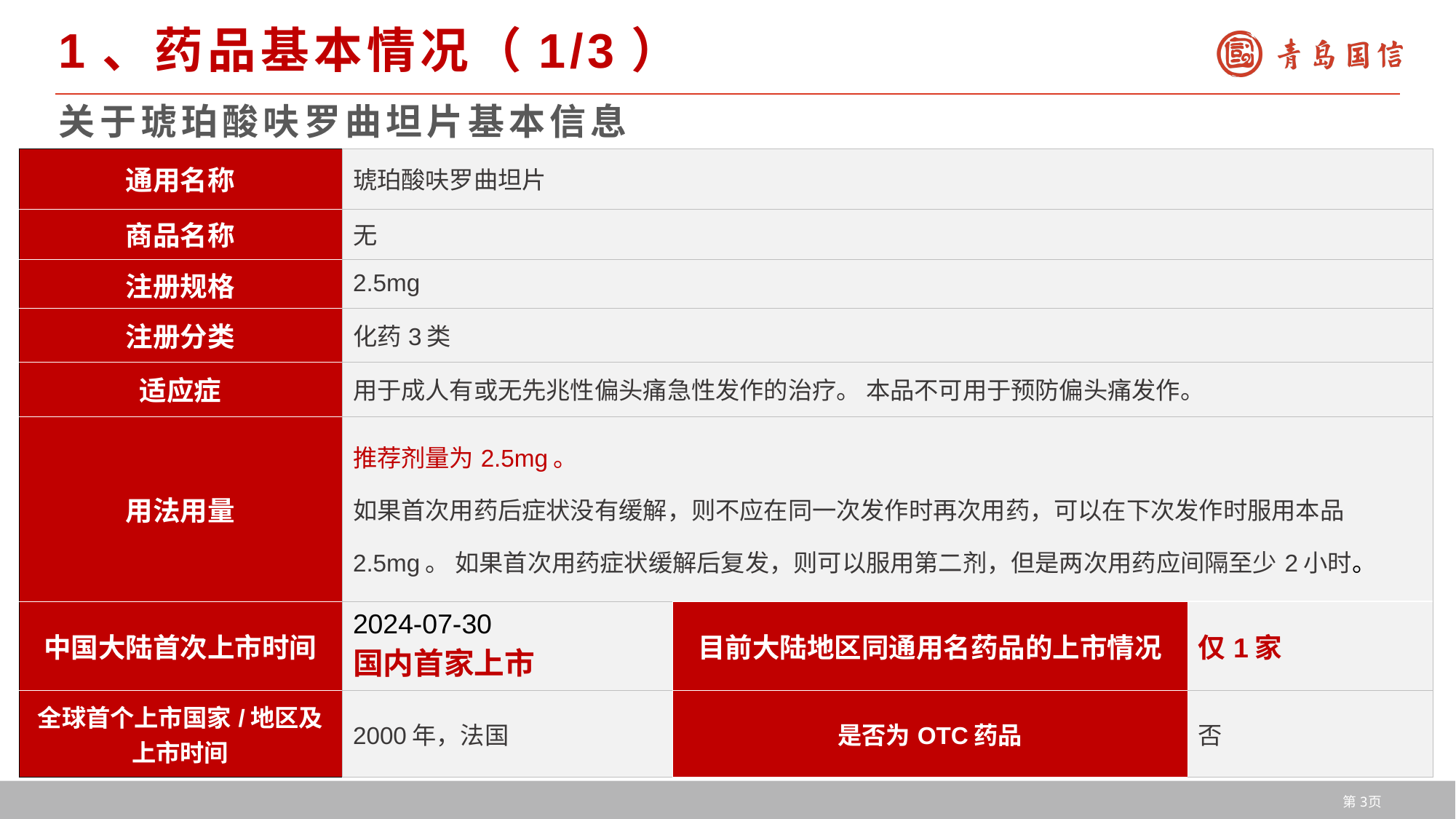

1、药品基本情况（1/3）
关于琥珀酸呋罗曲坦片基本信息
| 通用名称 | 琥珀酸呋罗曲坦片 |  |  |
| --- | --- | --- | --- |
| 商品名称 | 无 |  |  |
| 注册规格 | 2.5mg |  |  |
| 注册分类 | 化药3类 |  |  |
| 适应症 | 用于成人有或无先兆性偏头痛急性发作的治疗。 本品不可用于预防偏头痛发作。 |  |  |
| 用法用量 | 推荐剂量为2.5mg。 如果首次用药后症状没有缓解，则不应在同一次发作时再次用药，可以在下次发作时服用本品2.5mg。 如果首次用药症状缓解后复发，则可以服用第二剂，但是两次用药应间隔至少2小时。 每天用药总剂量不应超过5mg。 |  |  |
| 中国大陆首次上市时间 | 2024-07-30 国内首家上市 | 目前大陆地区同通用名药品的上市情况 | 仅1家 |
| 全球首个上市国家/地区及上市时间 | 2000年，法国 | 是否为OTC药品 | 否 |